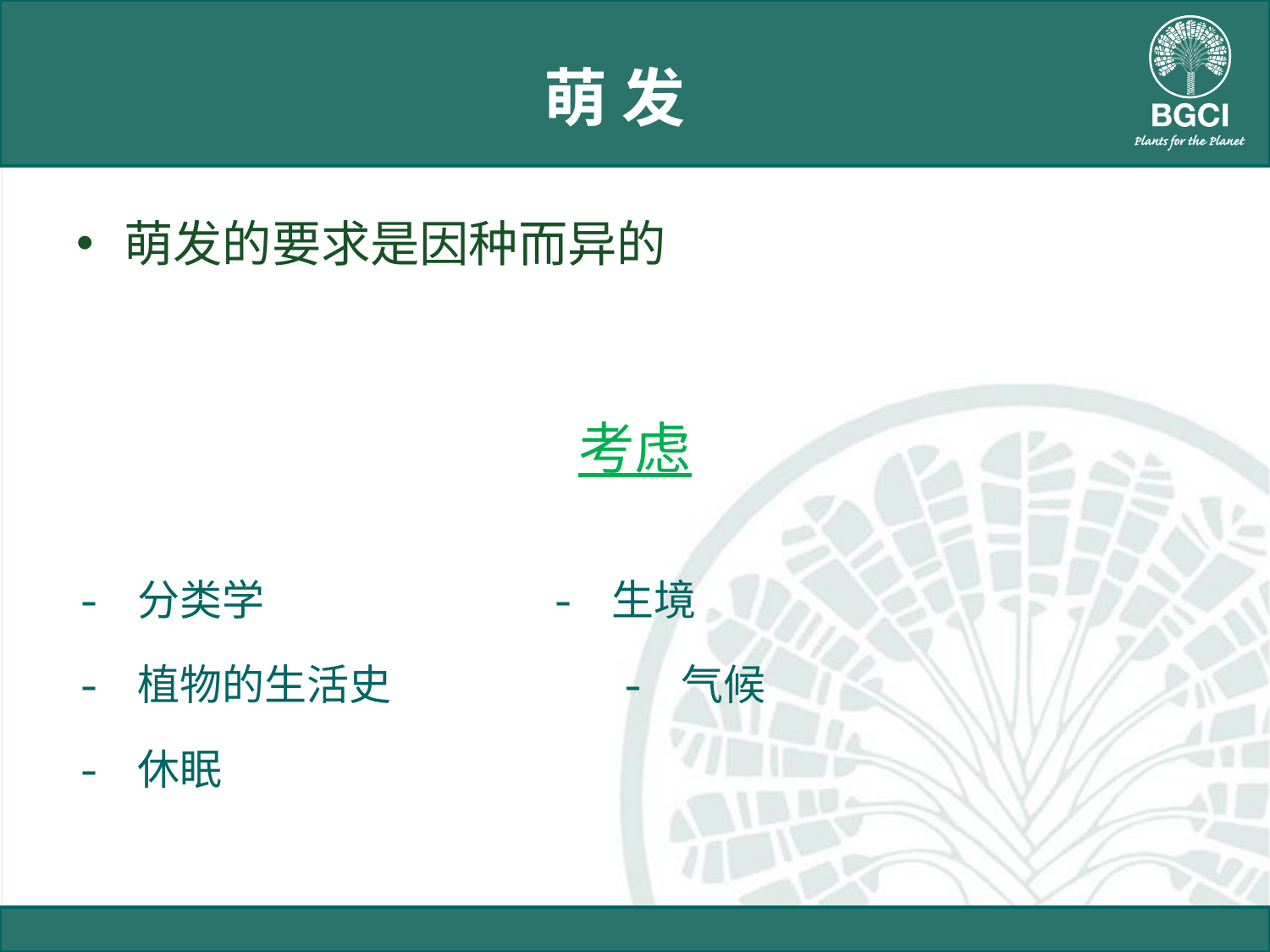

# 萌 发
萌发的要求是因种而异的

考虑

- 分类学                             - 生境
- 植物的生活史                       - 气候
- 休眠